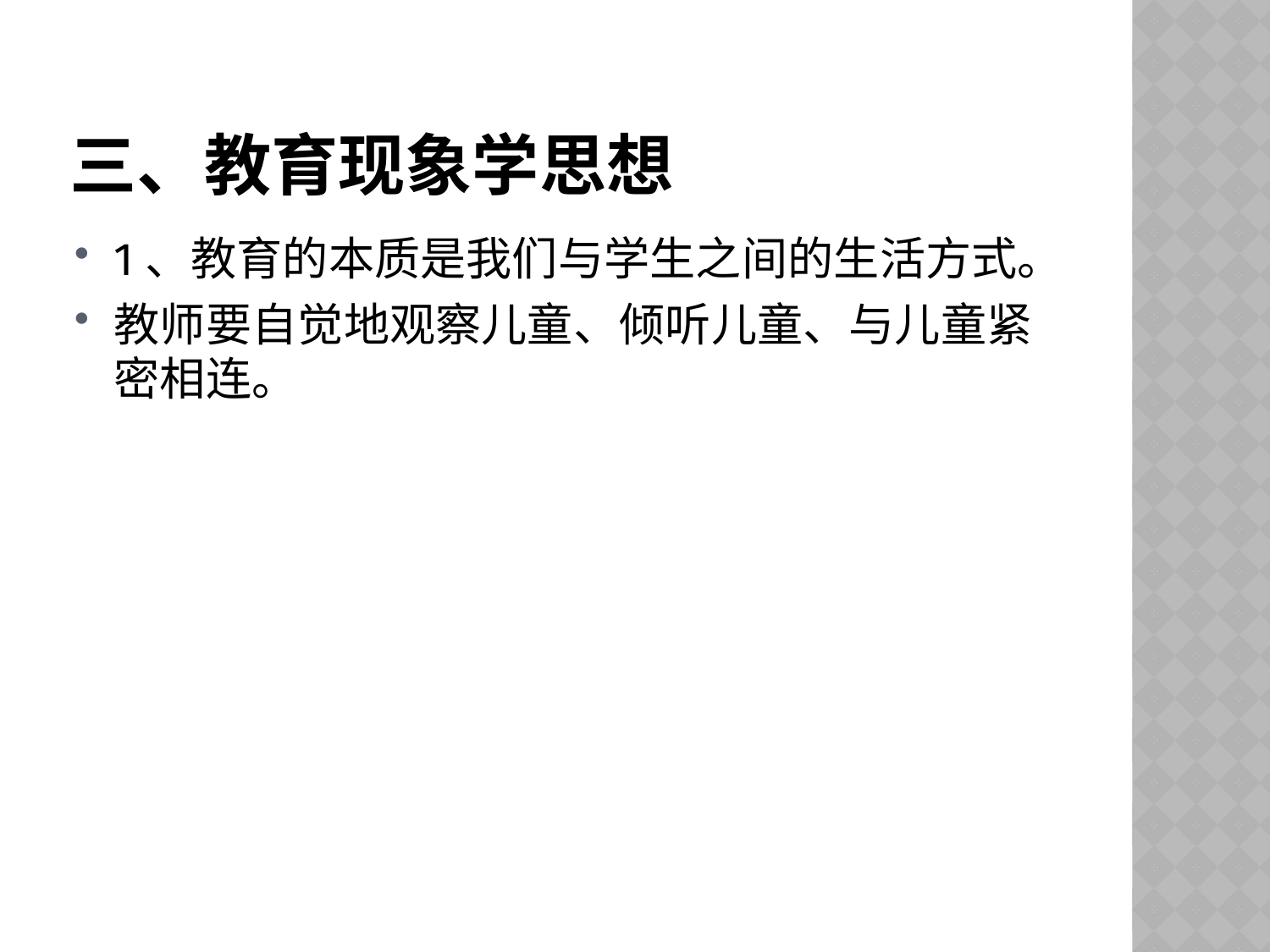

# 三、教育现象学思想
1、教育的本质是我们与学生之间的生活方式。
教师要自觉地观察儿童、倾听儿童、与儿童紧密相连。